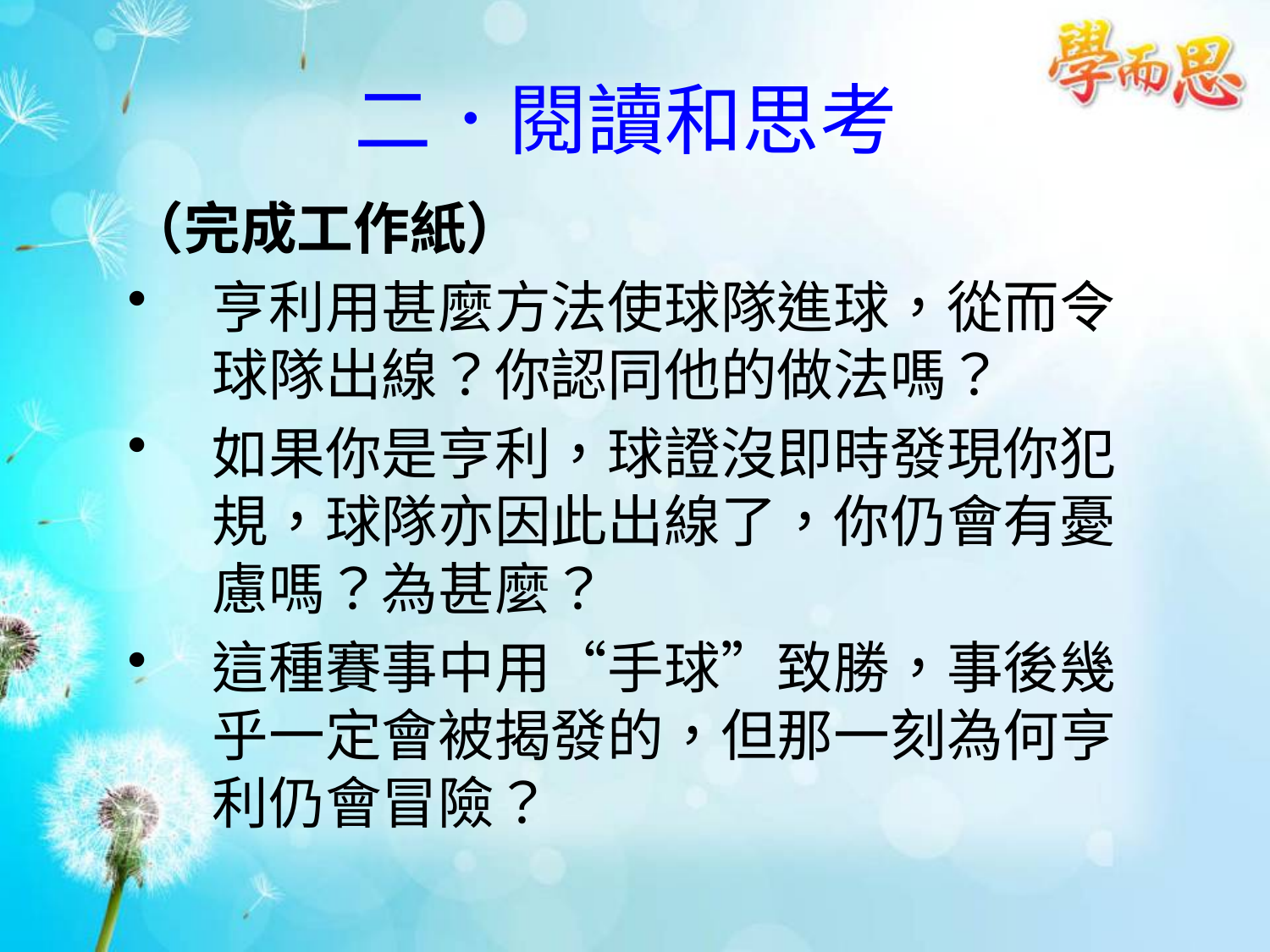

# 二．閱讀和思考
（完成工作紙）
亨利用甚麼方法使球隊進球，從而令球隊出線？你認同他的做法嗎？
如果你是亨利，球證沒即時發現你犯規，球隊亦因此出線了，你仍會有憂慮嗎？為甚麼？
這種賽事中用“手球”致勝，事後幾乎一定會被揭發的，但那一刻為何亨利仍會冒險？